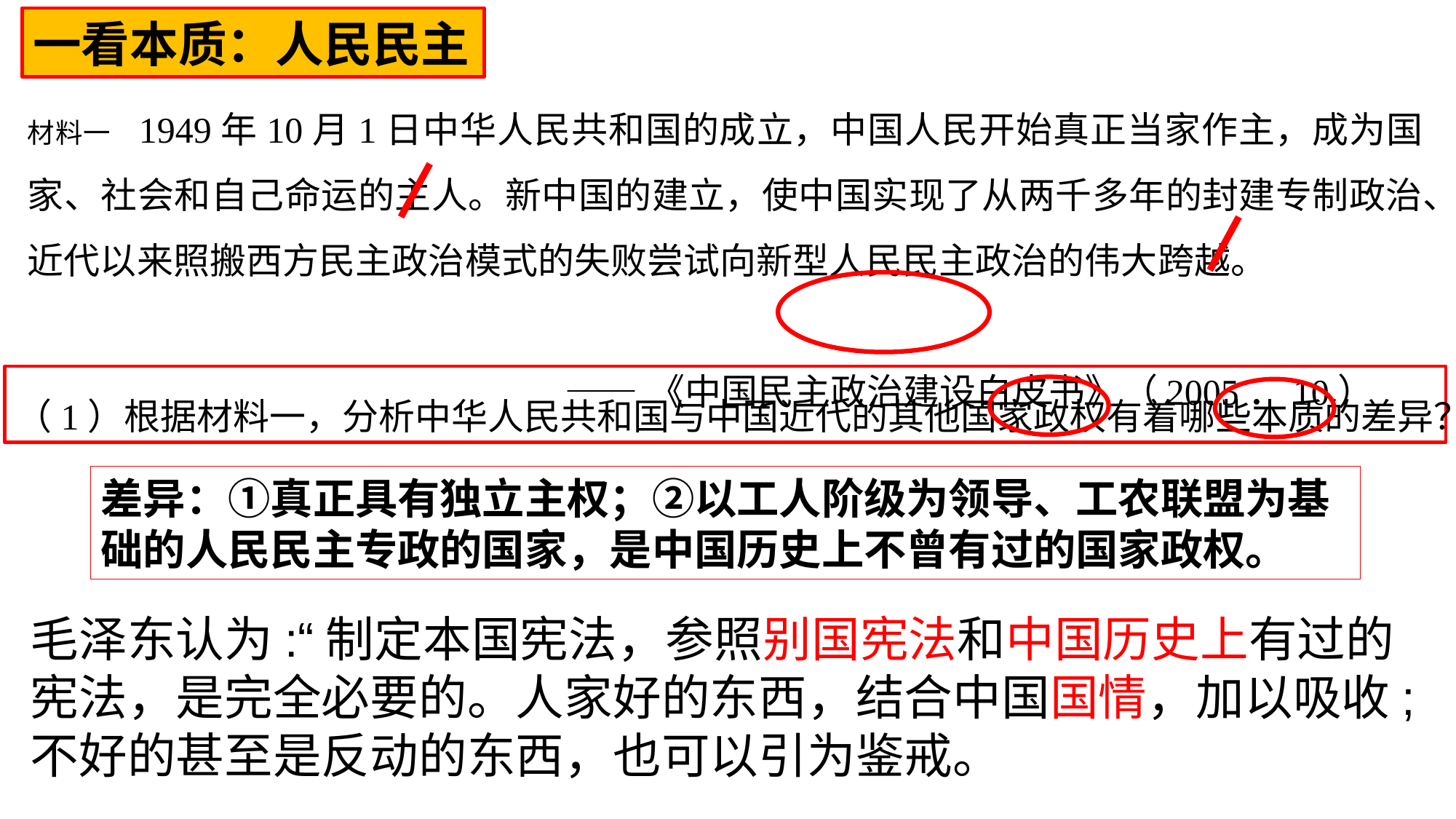

一看本质：人民民主
材料一   1949年10月1日中华人民共和国的成立，中国人民开始真正当家作主，成为国家、社会和自己命运的主人。新中国的建立，使中国实现了从两千多年的封建专制政治、近代以来照搬西方民主政治模式的失败尝试向新型人民民主政治的伟大跨越。
                                                              ——《中国民主政治建设白皮书》（2005．10）

（1）根据材料一，分析中华人民共和国与中国近代的其他国家政权有着哪些本质的差异？

差异：①真正具有独立主权；②以工人阶级为领导、工农联盟为基础的人民民主专政的国家，是中国历史上不曾有过的国家政权。
毛泽东认为:“制定本国宪法，参照别国宪法和中国历史上有过的宪法，是完全必要的。人家好的东西，结合中国国情，加以吸收;不好的甚至是反动的东西，也可以引为鉴戒。